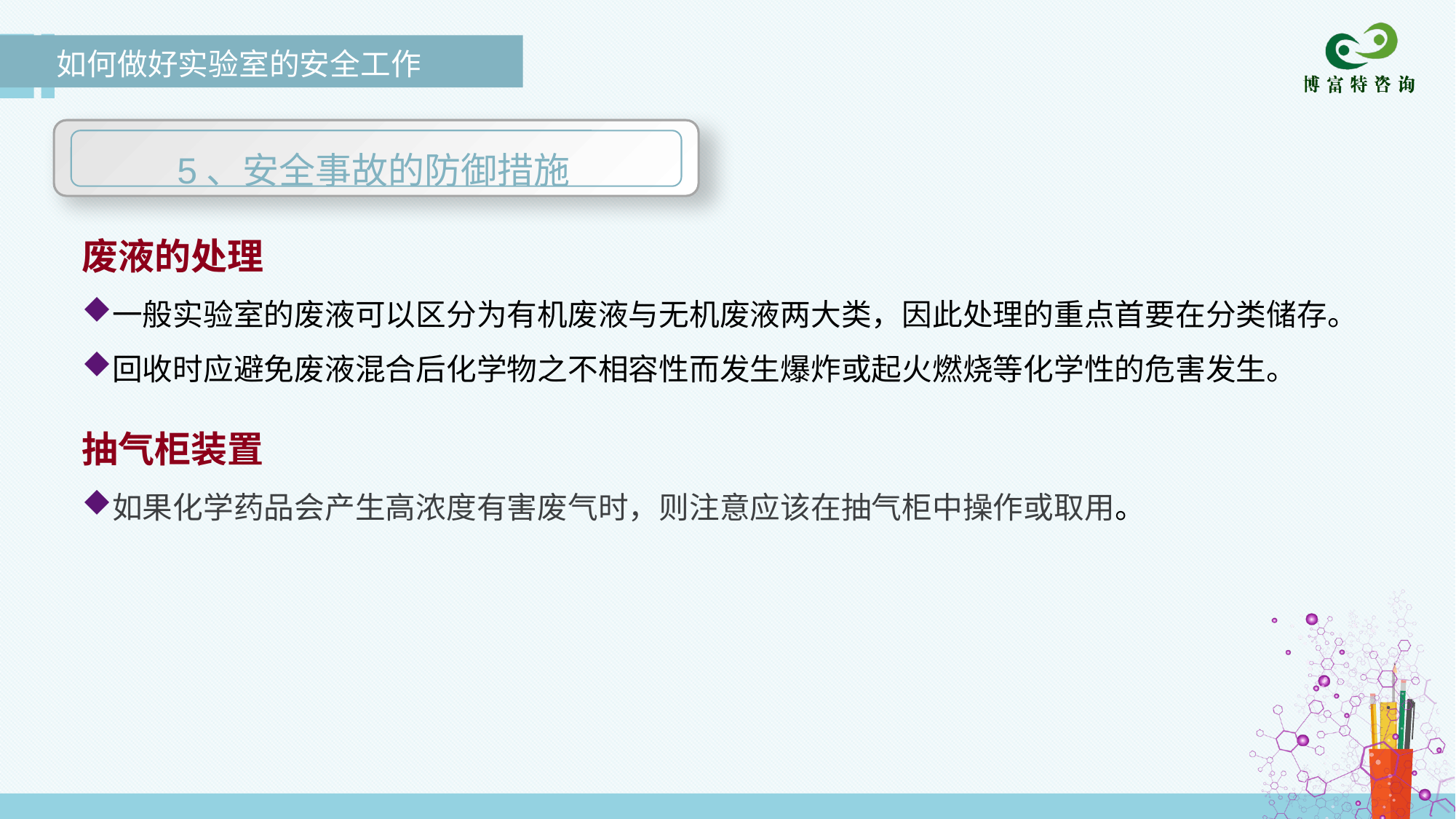

如何做好实验室的安全工作

5、安全事故的防御措施

废液的处理
一般实验室的废液可以区分为有机废液与无机废液两大类，因此处理的重点首要在分类储存。
回收时应避免废液混合后化学物之不相容性而发生爆炸或起火燃烧等化学性的危害发生。
抽气柜装置
如果化学药品会产生高浓度有害废气时，则注意应该在抽气柜中操作或取用。